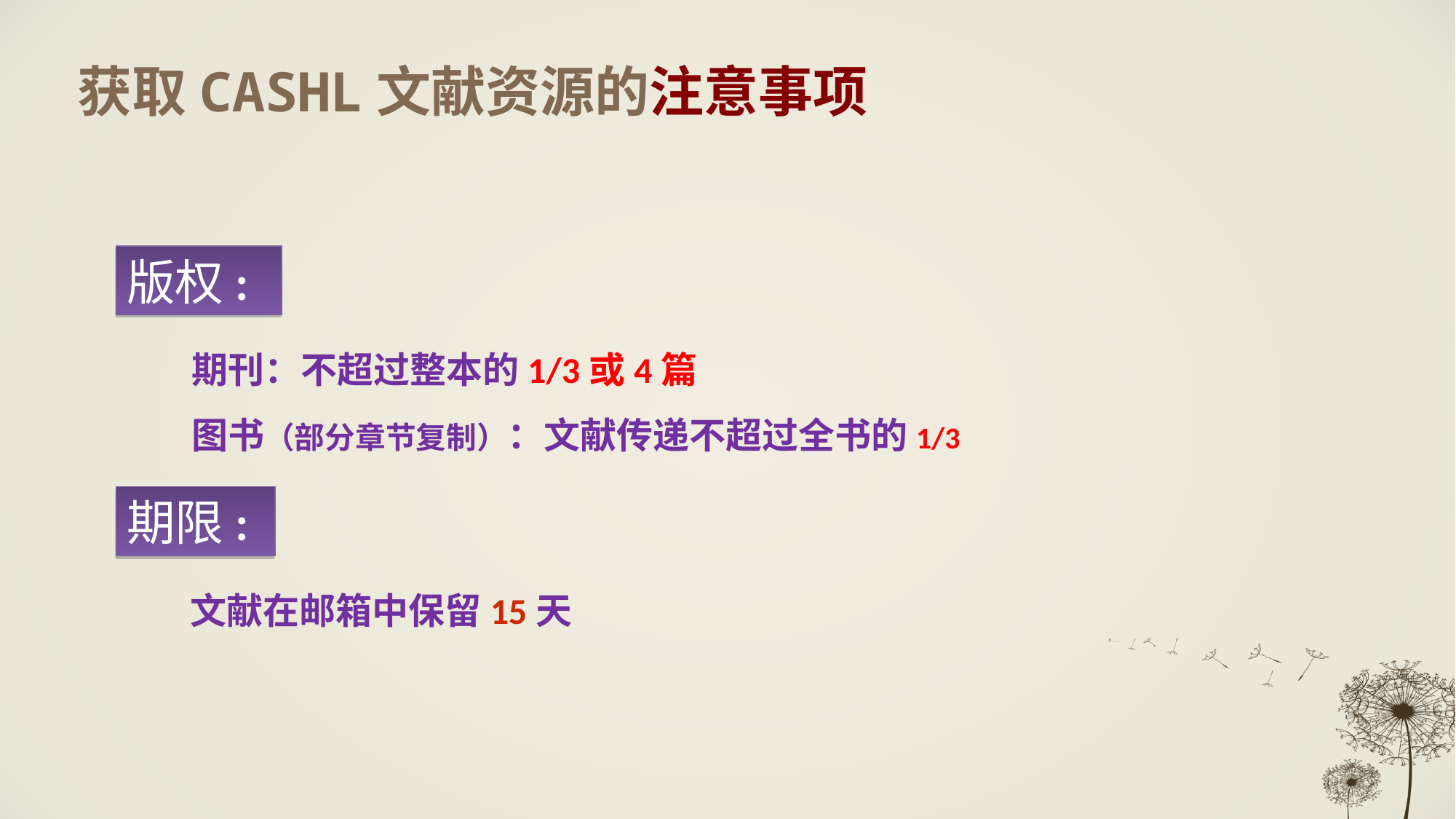

# 获取CASHL文献资源的注意事项
版权:
    期刊：不超过整本的1/3或4篇
    图书（部分章节复制）：文献传递不超过全书的1/3
期限:
    文献在邮箱中保留15天